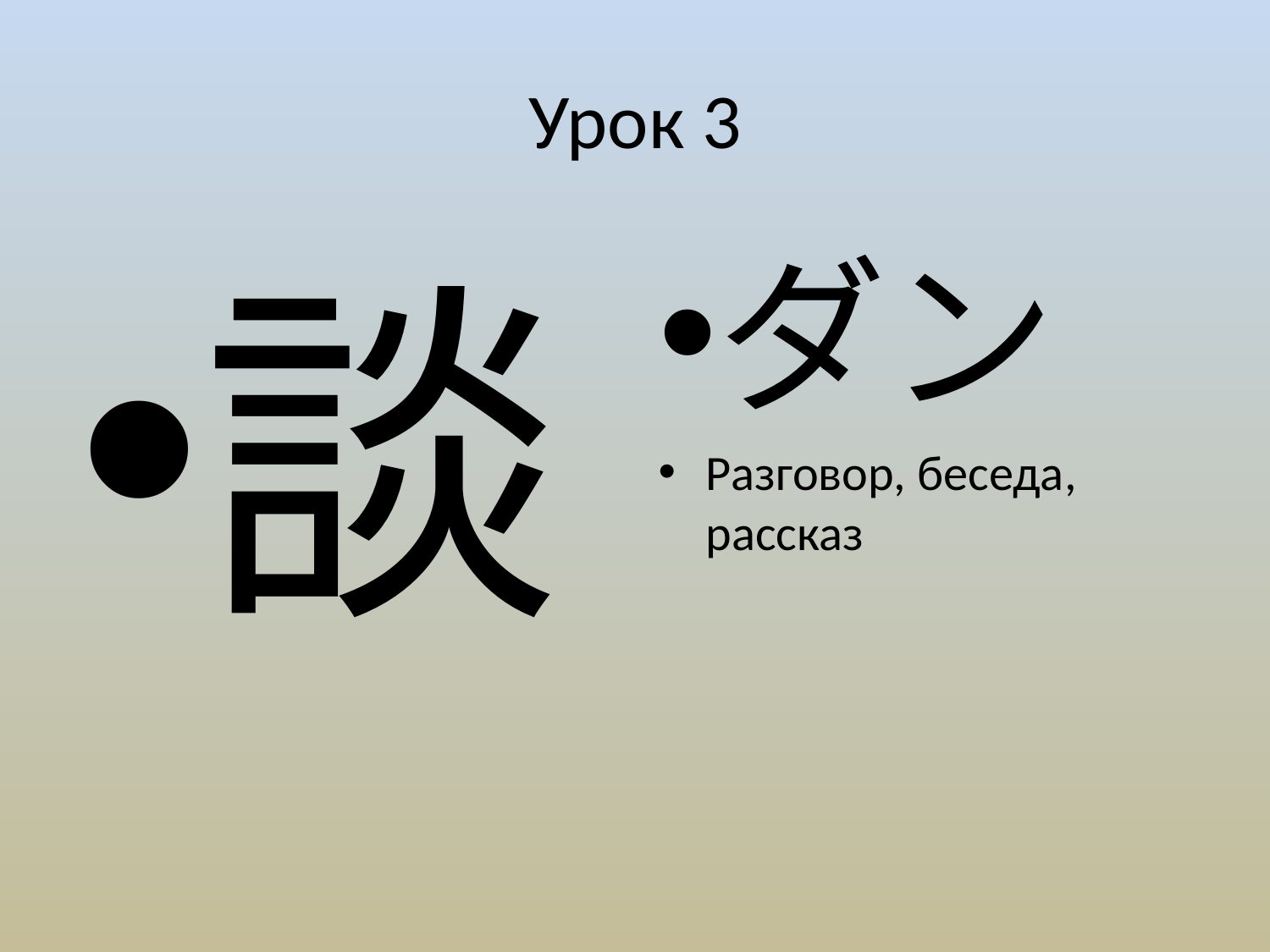

# Урок 3
談

ダン
Разговор, беседа, рассказ